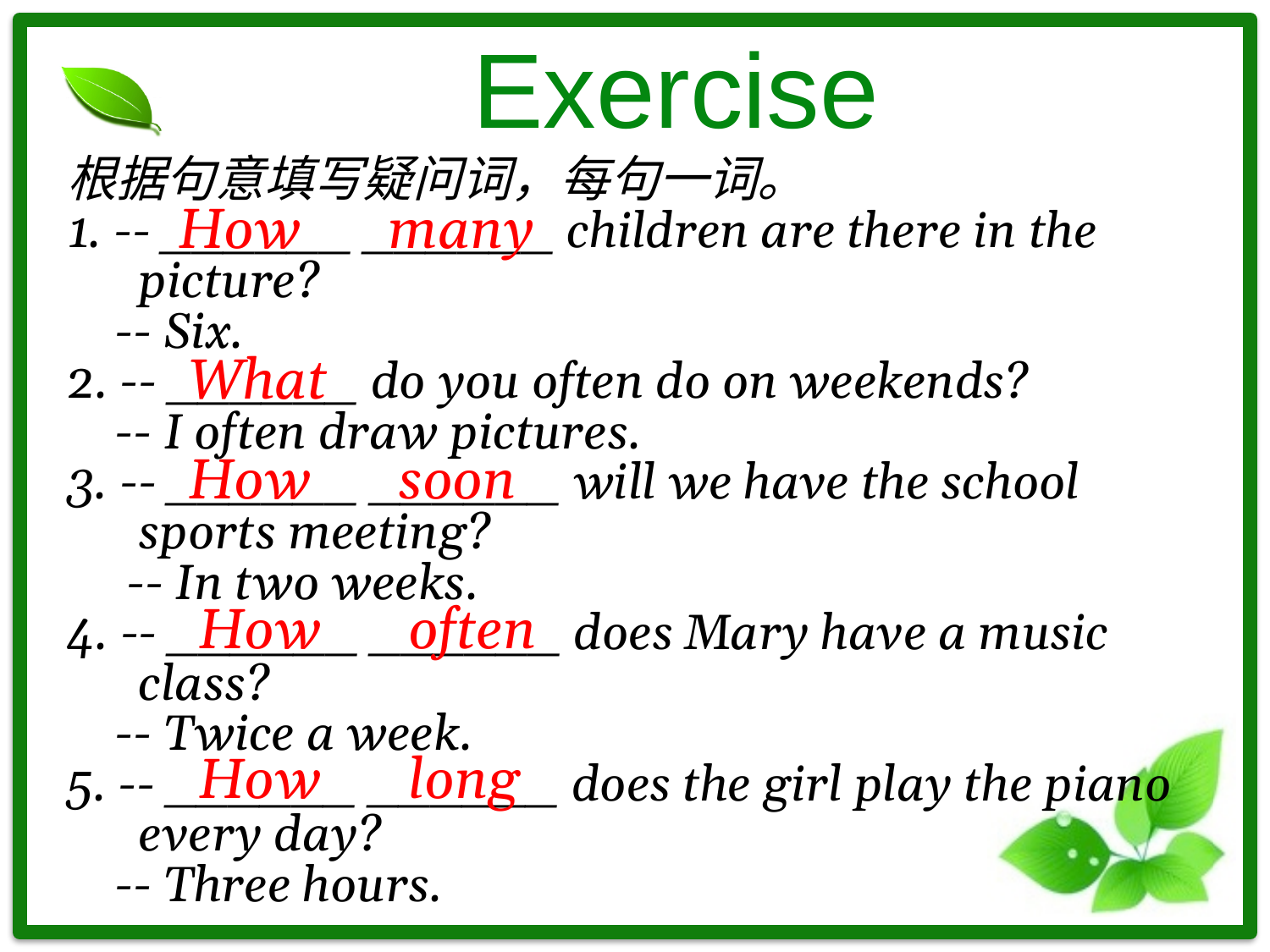

# Exercise
根据句意填写疑问词，每句一词。
1. -- ______ ______ children are there in the picture?
    -- Six.
2. -- ______ do you often do on weekends?
    -- I often draw pictures.
3. -- ______ ______ will we have the school sports meeting?
     -- In two weeks.
4. -- ______ ______ does Mary have a music class?
    -- Twice a week.
5. -- ______ ______ does the girl play the piano every day?
    -- Three hours.
How
many
What
How
soon
How
often
How
long